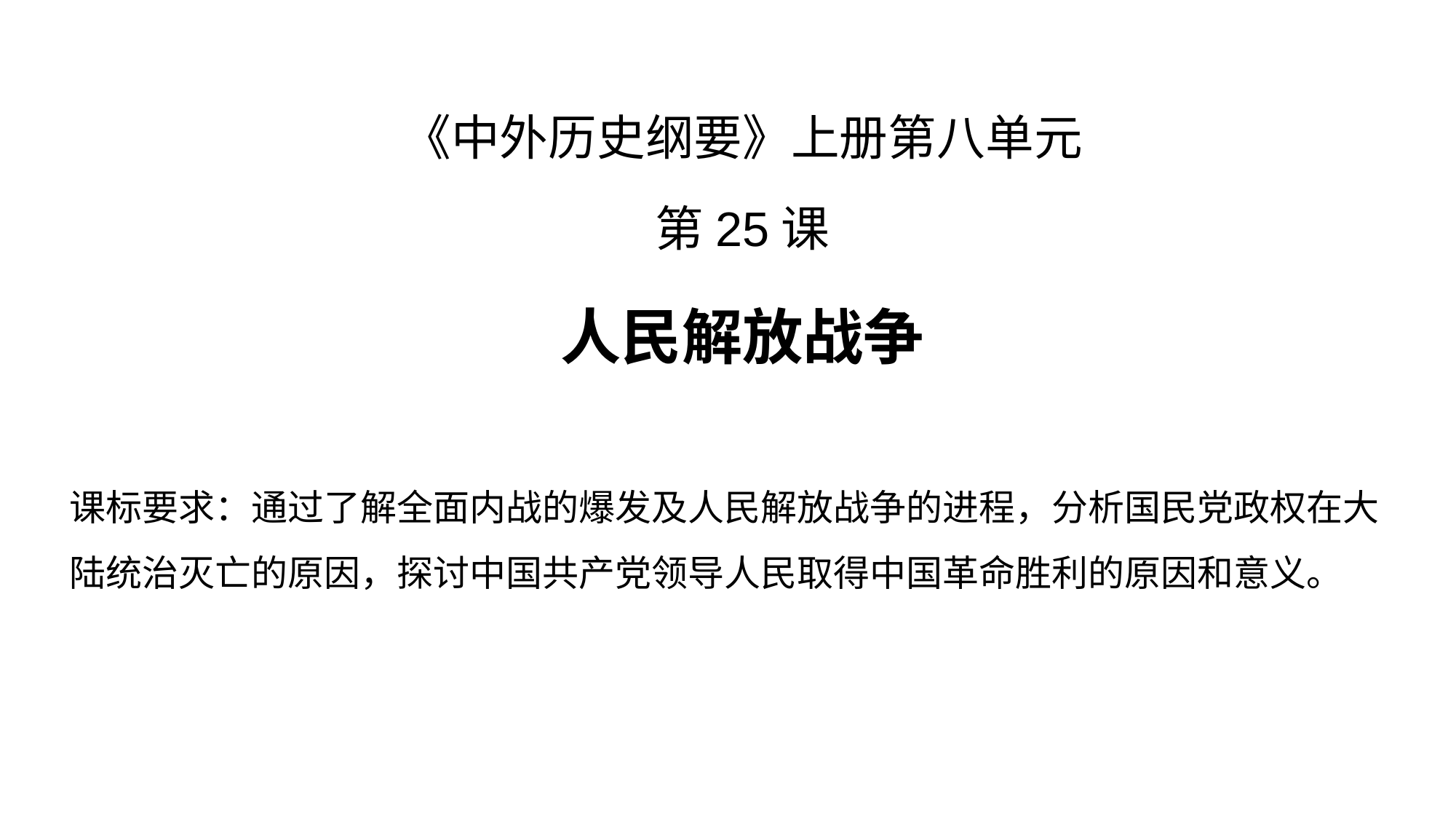

《中外历史纲要》上册第八单元
第25课

人民解放战争
课标要求：通过了解全面内战的爆发及人民解放战争的进程，分析国民党政权在大陆统治灭亡的原因，探讨中国共产党领导人民取得中国革命胜利的原因和意义。